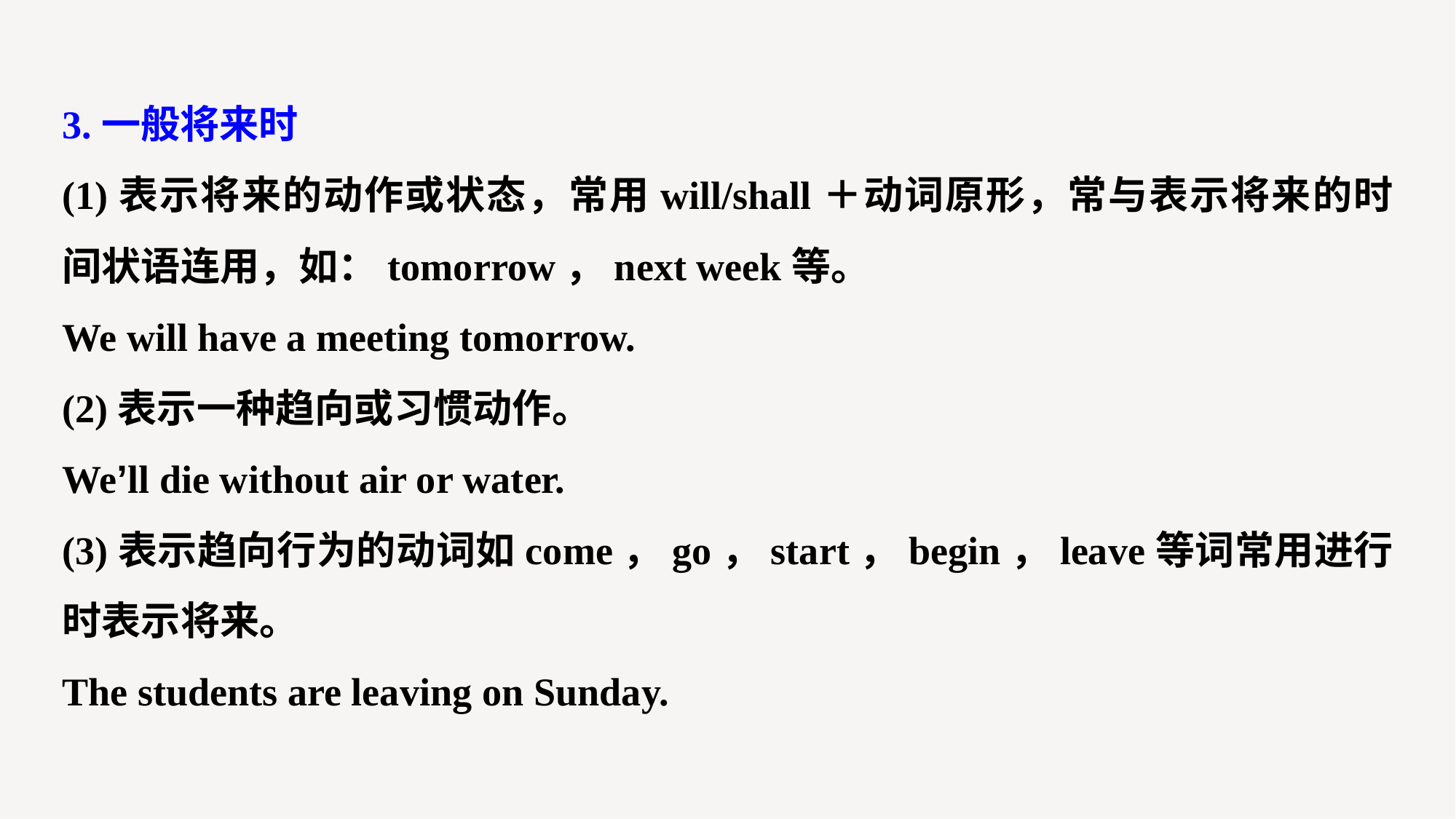

3.一般将来时
(1)表示将来的动作或状态，常用will/shall＋动词原形，常与表示将来的时间状语连用，如：tomorrow，next week等。
We will have a meeting tomorrow.
(2)表示一种趋向或习惯动作。
We’ll die without air or water.
(3)表示趋向行为的动词如come，go，start，begin，leave等词常用进行时表示将来。
The students are leaving on Sunday.